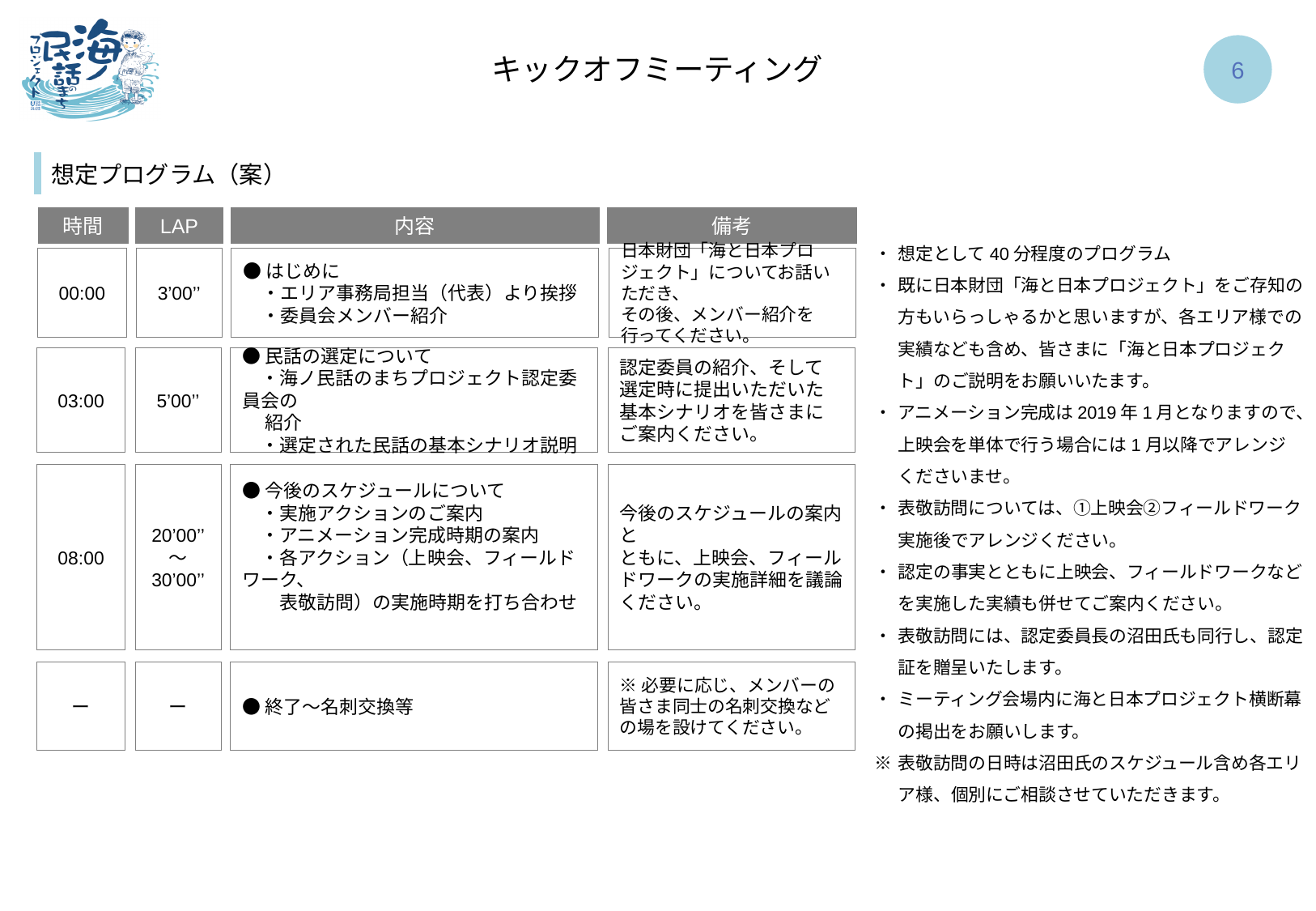

キックオフミーティング
6
想定プログラム（案）
時間
LAP
備考
内容
・	想定として40分程度のプログラム
・	既に日本財団「海と日本プロジェクト」をご存知の方もいらっしゃるかと思いますが、各エリア様での実績なども含め、皆さまに「海と日本プロジェクト」のご説明をお願いいたます。
・	アニメーション完成は2019年1月となりますので、上映会を単体で行う場合には1月以降でアレンジくださいませ。
・	表敬訪問については、①上映会②フィールドワーク実施後でアレンジください。
・	認定の事実とともに上映会、フィールドワークなどを実施した実績も併せてご案内ください。
・	表敬訪問には、認定委員長の沼田氏も同行し、認定証を贈呈いたします。
・	ミーティング会場内に海と日本プロジェクト横断幕の掲出をお願いします。
※	表敬訪問の日時は沼田氏のスケジュール含め各エリア様、個別にご相談させていただきます。
00:00
3’00’’
●はじめに
　・エリア事務局担当（代表）より挨拶
　・委員会メンバー紹介
日本財団「海と日本プロジェクト」についてお話いただき、
その後、メンバー紹介を行ってください。
03:00
5’00’’
●民話の選定について
　・海ノ民話のまちプロジェクト認定委員会の
　 紹介
　・選定された民話の基本シナリオ説明
認定委員の紹介、そして
選定時に提出いただいた
基本シナリオを皆さまに
ご案内ください。
08:00
20’00’’
～
30’00’’
●今後のスケジュールについて
　・実施アクションのご案内
　・アニメーション完成時期の案内
　・各アクション（上映会、フィールドワーク、
　　表敬訪問）の実施時期を打ち合わせ

今後のスケジュールの案内と
ともに、上映会、フィールドワークの実施詳細を議論ください。
ー
ー
●終了～名刺交換等
※必要に応じ、メンバーの皆さま同士の名刺交換などの場を設けてください。